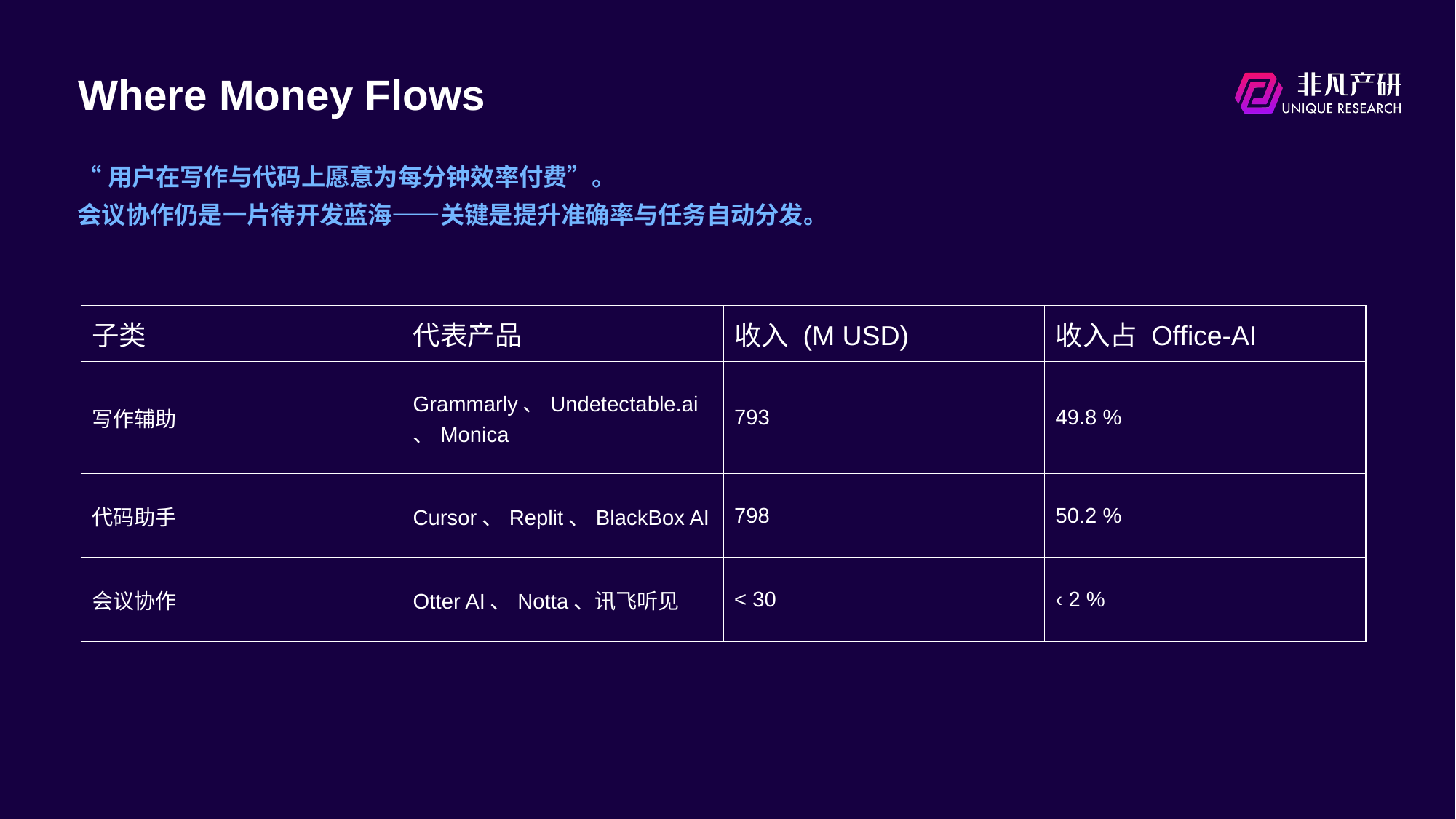

# Where Money Flows
“用户在写作与代码上愿意为每分钟效率付费”。
会议协作仍是一片待开发蓝海——关键是提升准确率与任务自动分发。
| 子类 | 代表产品 | 收入 (M USD) | 收入占 Office-AI |
| --- | --- | --- | --- |
| 写作辅助 | Grammarly、Undetectable.ai、Monica | 793 | 49.8 % |
| 代码助手 | Cursor、Replit、BlackBox AI | 798 | 50.2 % |
| 会议协作 | Otter AI、Notta、讯飞听见 | < 30 | ‹ 2 % |